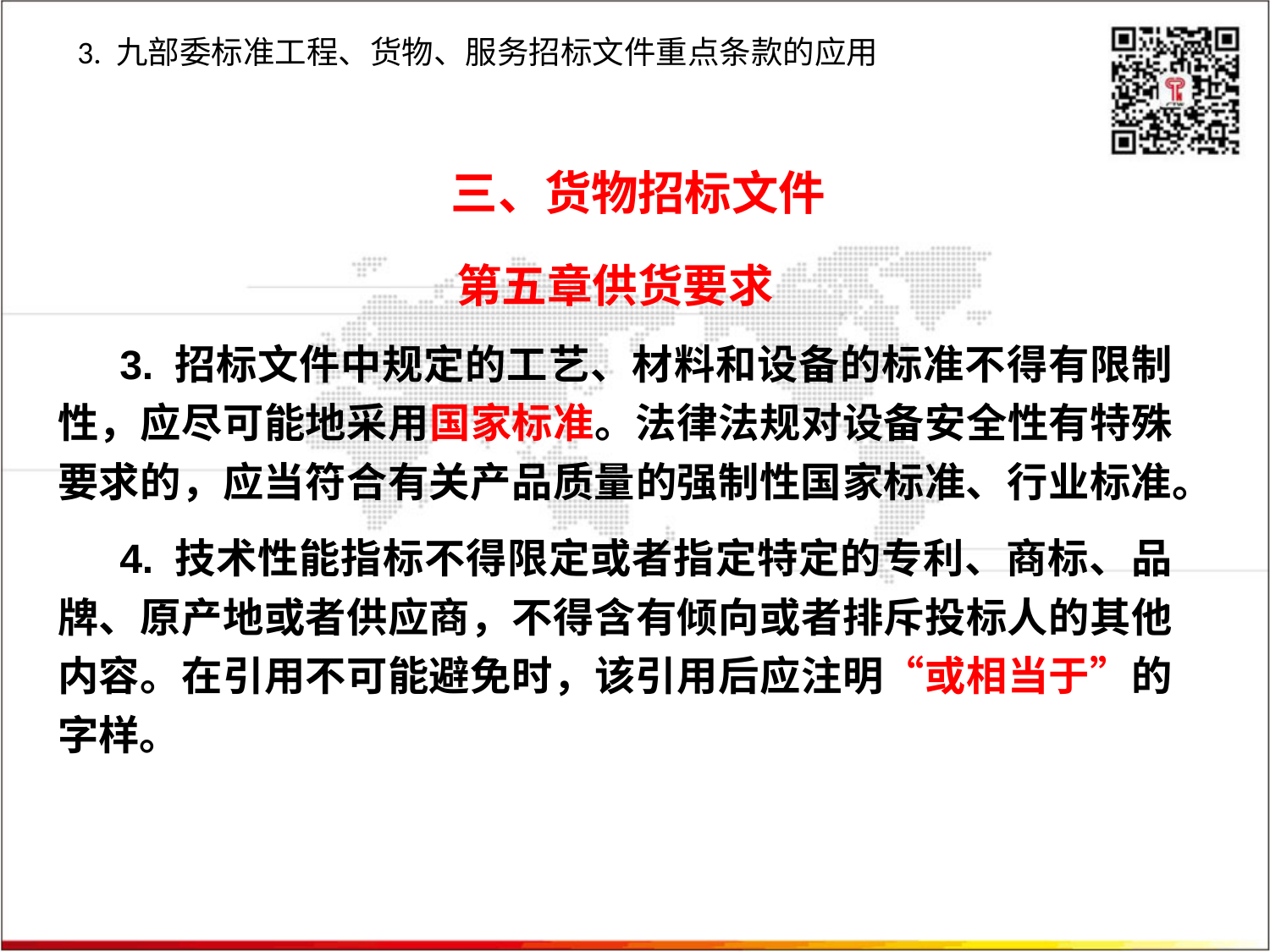

3. 九部委标准工程、货物、服务招标文件重点条款的应用
三、货物招标文件
第五章供货要求
3. 招标文件中规定的工艺、材料和设备的标准不得有限制性，应尽可能地采用国家标准。法律法规对设备安全性有特殊要求的，应当符合有关产品质量的强制性国家标准、行业标准。
4. 技术性能指标不得限定或者指定特定的专利、商标、品牌、原产地或者供应商，不得含有倾向或者排斥投标人的其他内容。在引用不可能避免时，该引用后应注明“或相当于”的字样。